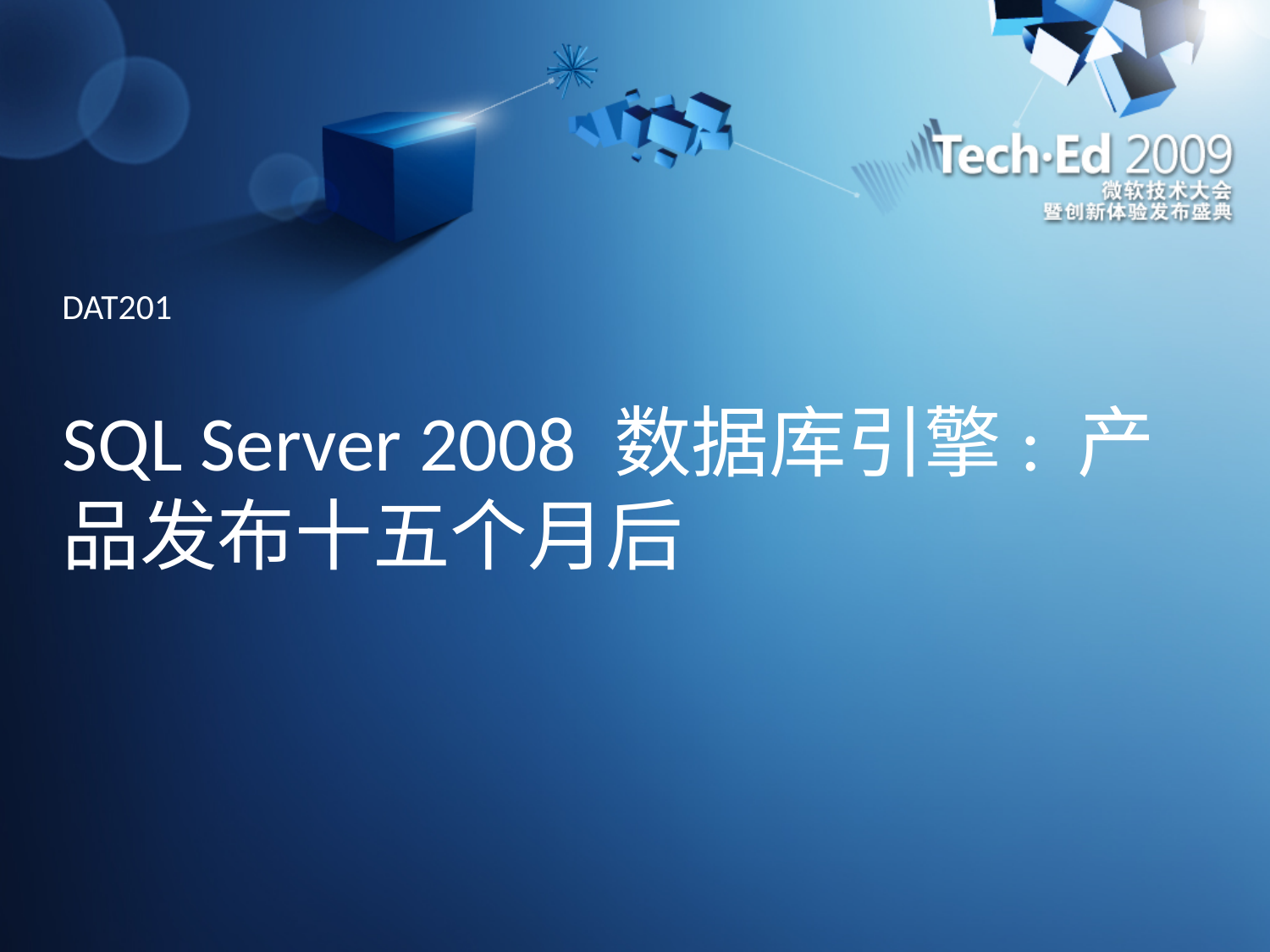

DAT201
# SQL Server 2008 数据库引擎: 产品发布十五个月后